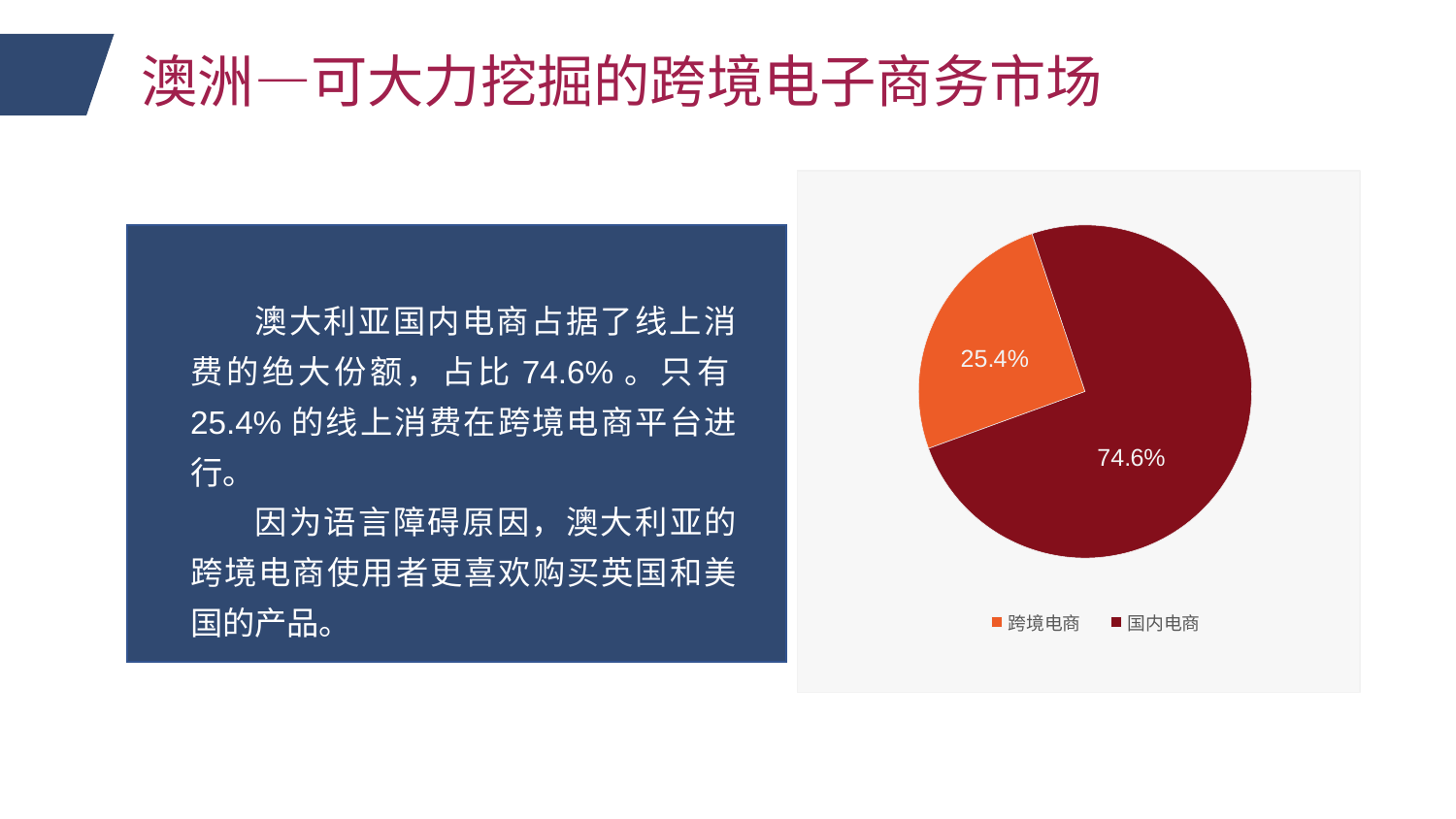

澳洲—可大力挖掘的跨境电子商务市场

### Chart

| Category | 跨境电商 |
|---|---|
| 跨境电商 | 0.254 |
| 国内电商 | 0.746 |
澳大利亚国内电商占据了线上消费的绝大份额，占比74.6%。只有25.4%的线上消费在跨境电商平台进行。
因为语言障碍原因，澳大利亚的跨境电商使用者更喜欢购买英国和美国的产品。